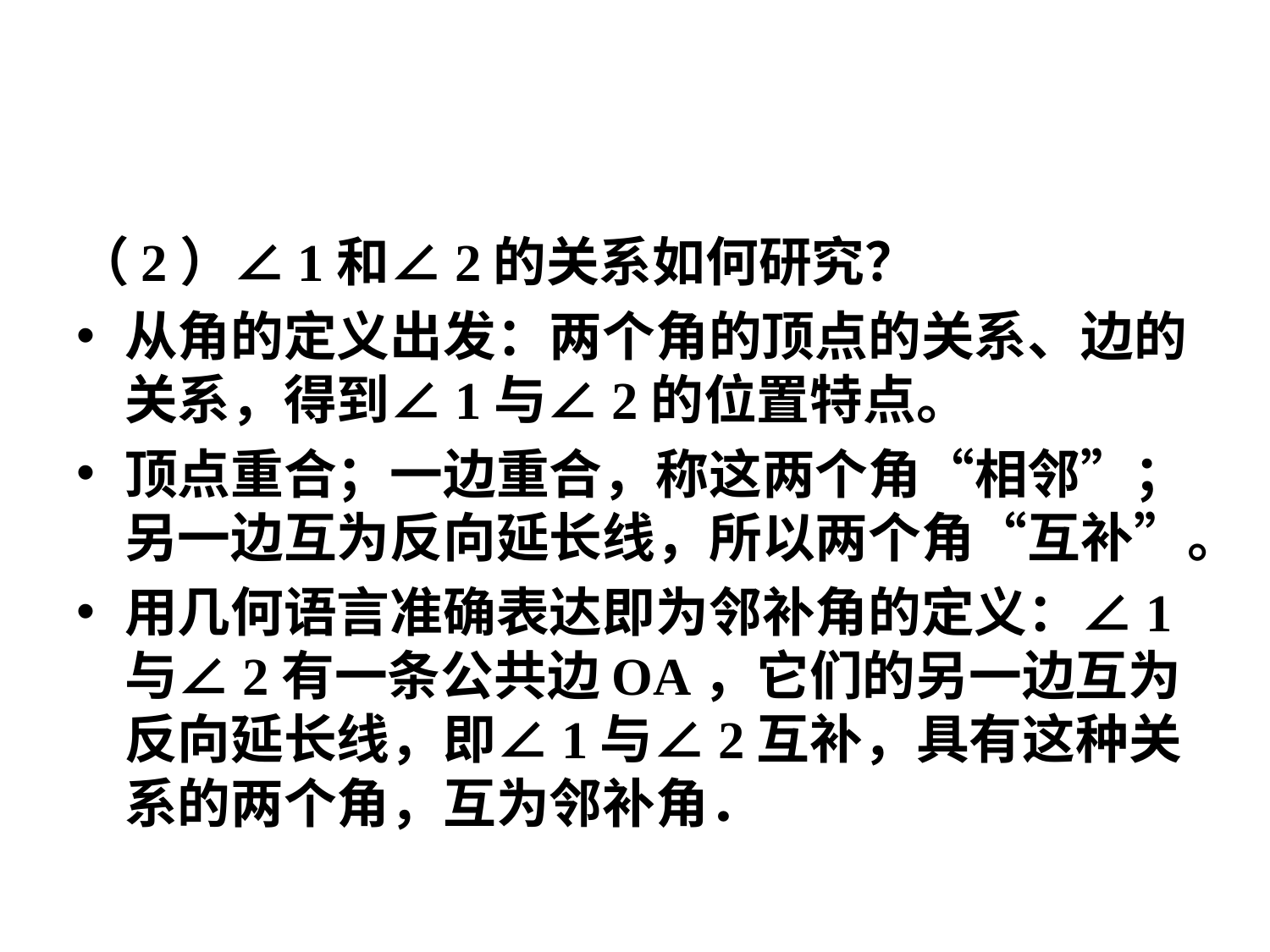

#
（2）∠1和∠2的关系如何研究？
从角的定义出发：两个角的顶点的关系、边的关系，得到∠1与∠2的位置特点。
顶点重合；一边重合，称这两个角“相邻”；另一边互为反向延长线，所以两个角“互补”。
用几何语言准确表达即为邻补角的定义：∠1与∠2有一条公共边OA，它们的另一边互为反向延长线，即∠1与∠2互补，具有这种关系的两个角，互为邻补角．